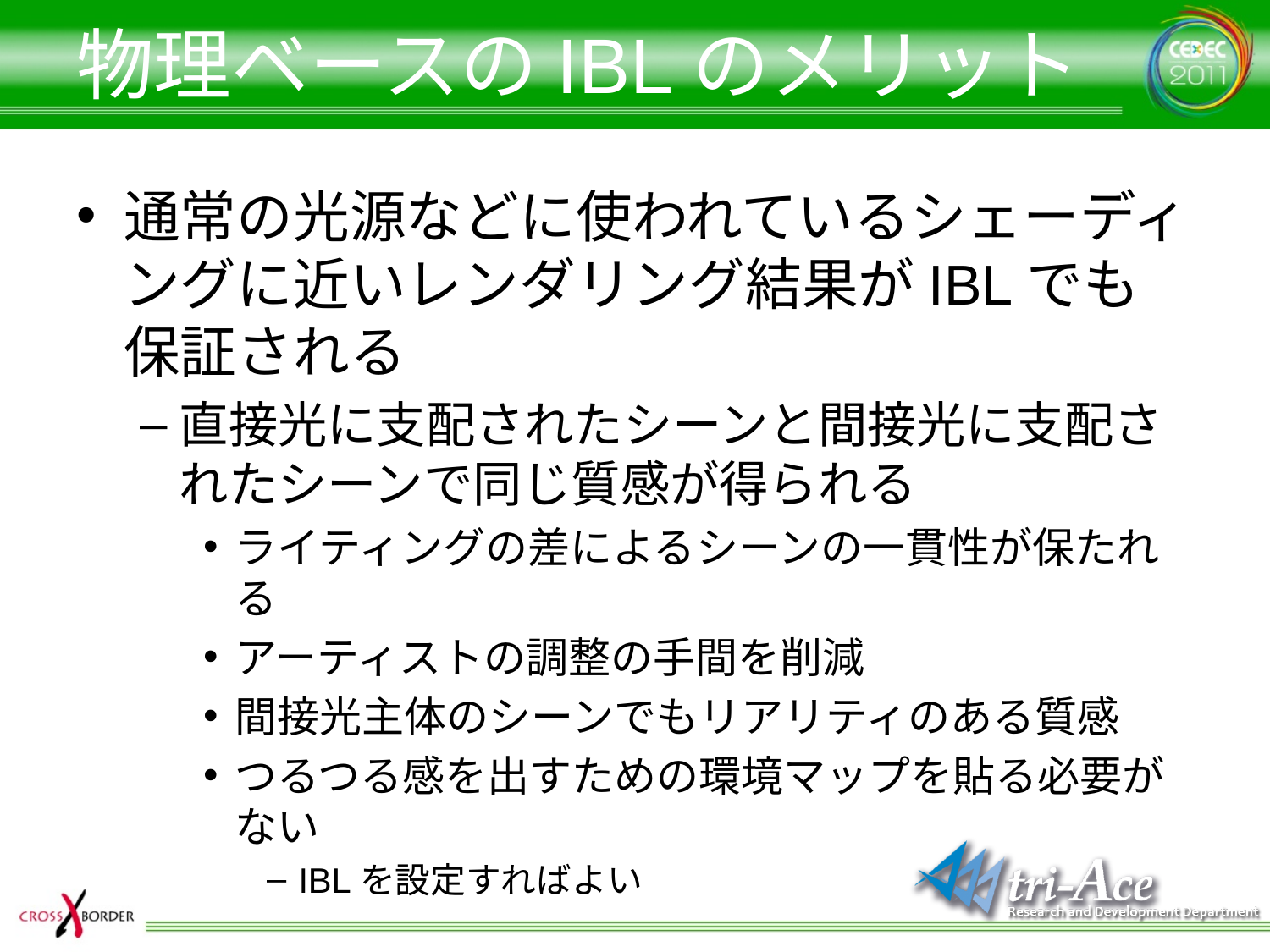

# 物理ベースのIBLのメリット
通常の光源などに使われているシェーディングに近いレンダリング結果がIBLでも保証される
直接光に支配されたシーンと間接光に支配されたシーンで同じ質感が得られる
ライティングの差によるシーンの一貫性が保たれる
アーティストの調整の手間を削減
間接光主体のシーンでもリアリティのある質感
つるつる感を出すための環境マップを貼る必要がない
IBLを設定すればよい